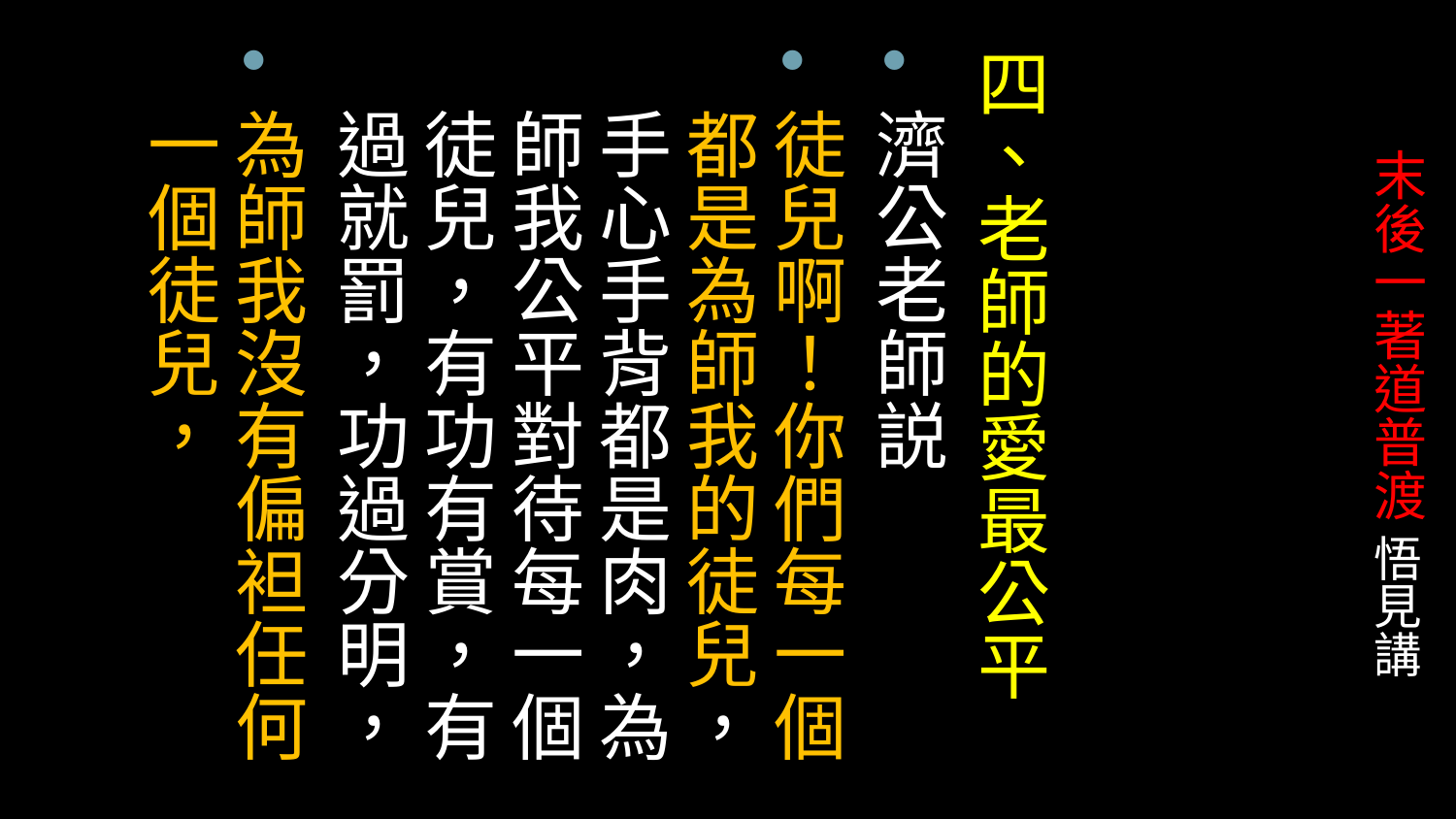

四、老師的愛最公平
濟公老師説
徒兒啊！你們每一個都是為師我的徒兒，手心手背都是肉，為師我公平對待每一個徒兒，有功有賞，有過就罰，功過分明，
為師我沒有偏袒任何一個徒兒，

# 末後一著道普渡 悟見講